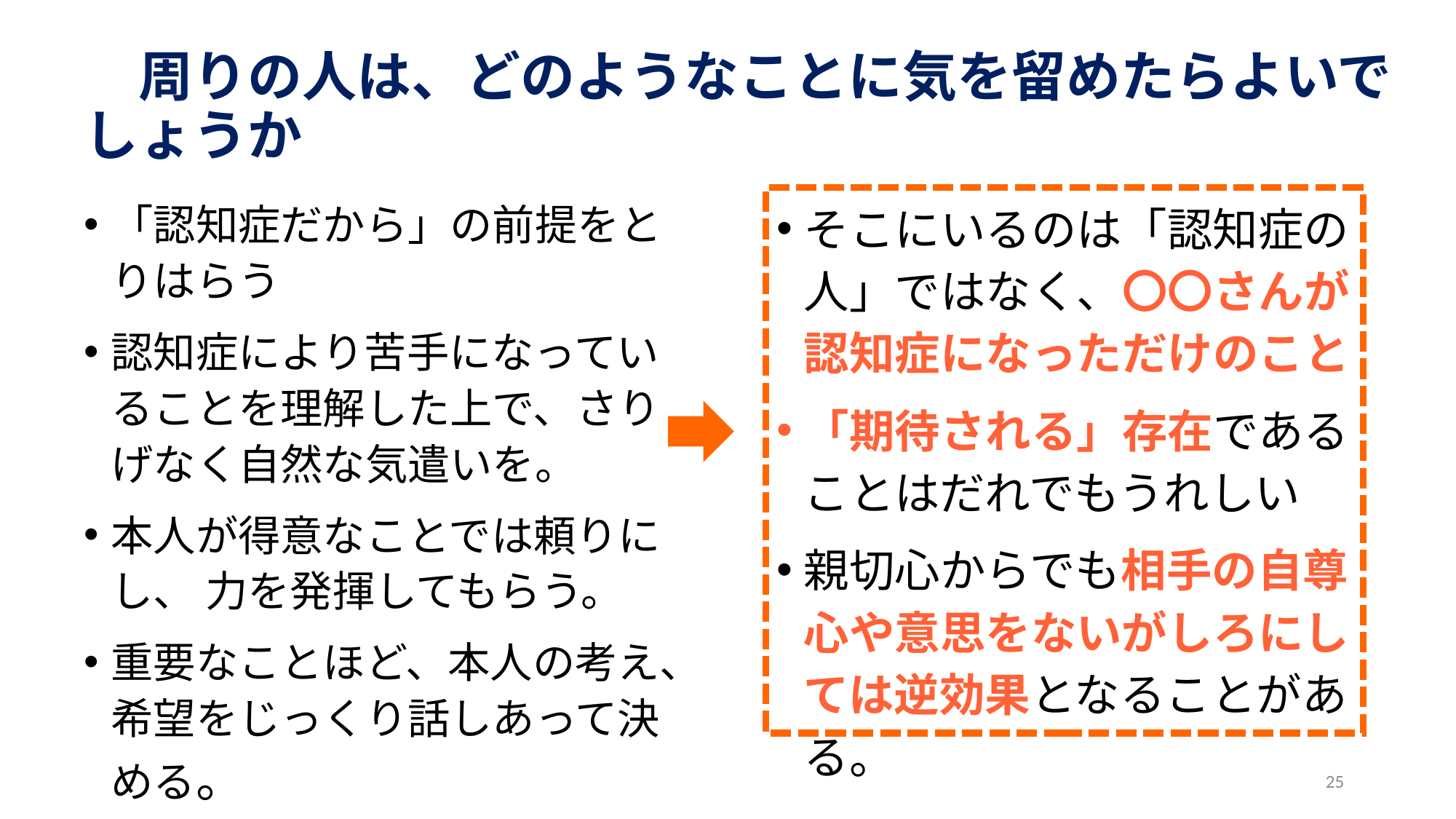

# 周りの人は、どのようなことに気を留めたらよいでしょうか
「認知症だから」の前提をとりはらう
認知症により苦手になっていることを理解した上で、さりげなく自然な気遣いを。
本人が得意なことでは頼りにし、 力を発揮してもらう。
重要なことほど、本人の考え、希望をじっくり話しあって決める。
そこにいるのは「認知症の人」ではなく、〇〇さんが認知症になっただけのこと
「期待される」存在であることはだれでもうれしい
親切心からでも相手の自尊心や意思をないがしろにしては逆効果となることがある。

25